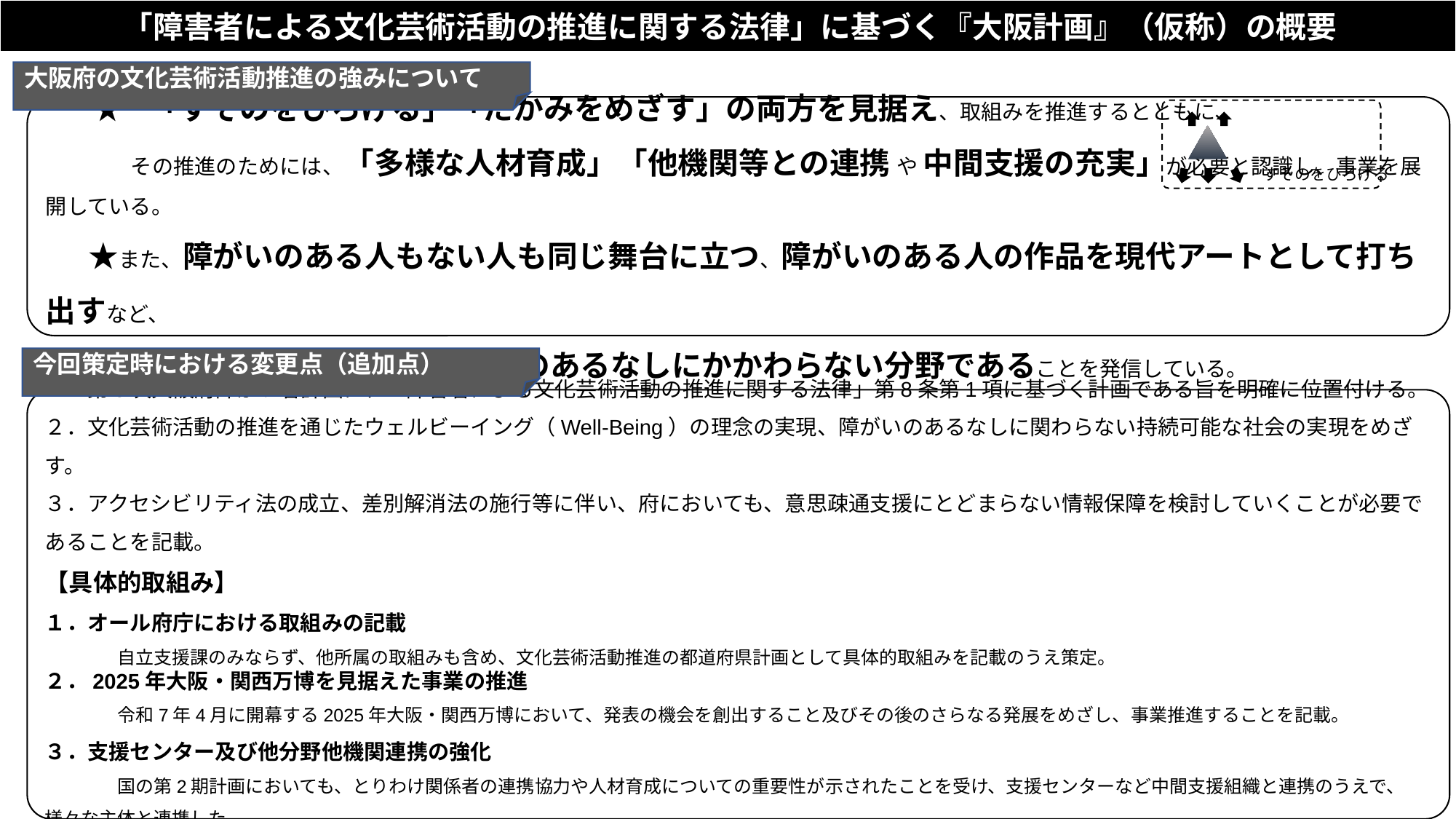

「障害者による文化芸術活動の推進に関する法律」に基づく『大阪計画』（仮称）の概要
大阪府の文化芸術活動推進の強みについて

大阪府では、
　　★　「すそのをひろげる」「たかみをめざす」の両方を見据え、取組みを推進するとともに、
　　　　その推進のためには、「多様な人材育成」「他機関等との連携 や 中間支援の充実」が必要と認識し、事業を展開している。
　　★また、障がいのある人もない人も同じ舞台に立つ、障がいのある人の作品を現代アートとして打ち出すなど、
　　　　とりわけ文化芸術分野は障がいのあるなしにかかわらない分野であることを発信している。

たかみをめざす

すそのをひろげる

今回策定時における変更点（追加点）
【総論】
１．第5次大阪府障がい者計画に、「障害者による文化芸術活動の推進に関する法律」第8条第1項に基づく計画である旨を明確に位置付ける。
２．文化芸術活動の推進を通じたウェルビーイング（Well-Being）の理念の実現、障がいのあるなしに関わらない持続可能な社会の実現をめざす。
３．アクセシビリティ法の成立、差別解消法の施行等に伴い、府においても、意思疎通支援にとどまらない情報保障を検討していくことが必要であることを記載。

【具体的取組み】
１．オール府庁における取組みの記載
　　　　自立支援課のみならず、他所属の取組みも含め、文化芸術活動推進の都道府県計画として具体的取組みを記載のうえ策定。
２．2025年大阪・関西万博を見据えた事業の推進
　　　　令和7年4月に開幕する2025年大阪・関西万博において、発表の機会を創出すること及びその後のさらなる発展をめざし、事業推進することを記載。
３．支援センター及び他分野他機関連携の強化
　　　　国の第2期計画においても、とりわけ関係者の連携協力や人材育成についての重要性が示されたことを受け、支援センターなど中間支援組織と連携のうえで、様々な主体と連携した
　　　　事業展開を検討。